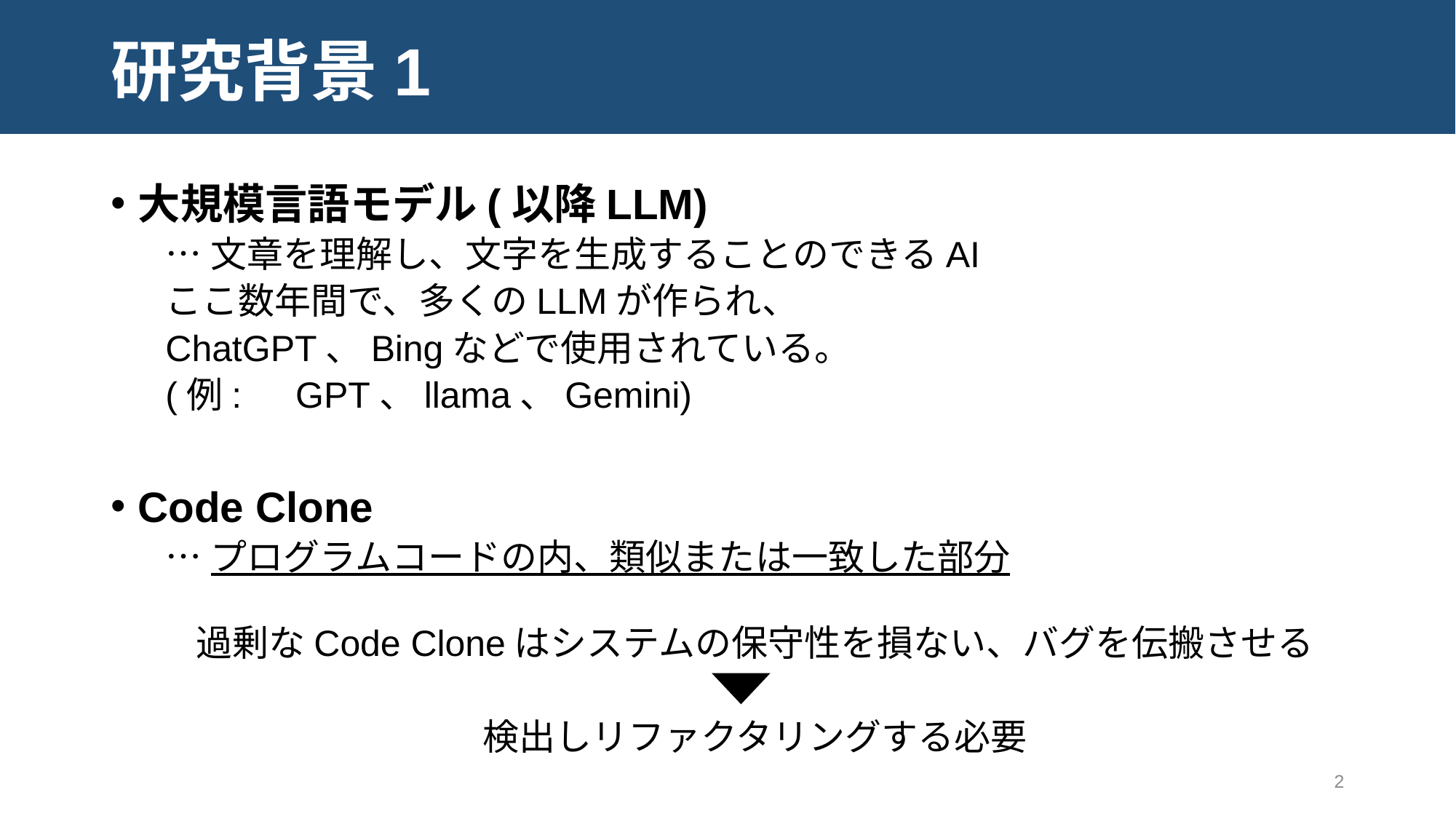

# 研究背景1
大規模言語モデル(以降LLM)
…文章を理解し、文字を生成することのできるAI
ここ数年間で、多くのLLMが作られ、
ChatGPT、Bingなどで使用されている。
(例:　GPT、llama、Gemini)

Code Clone
…プログラムコードの内、類似または一致した部分
過剰なCode Cloneはシステムの保守性を損ない、バグを伝搬させる

検出しリファクタリングする必要

2